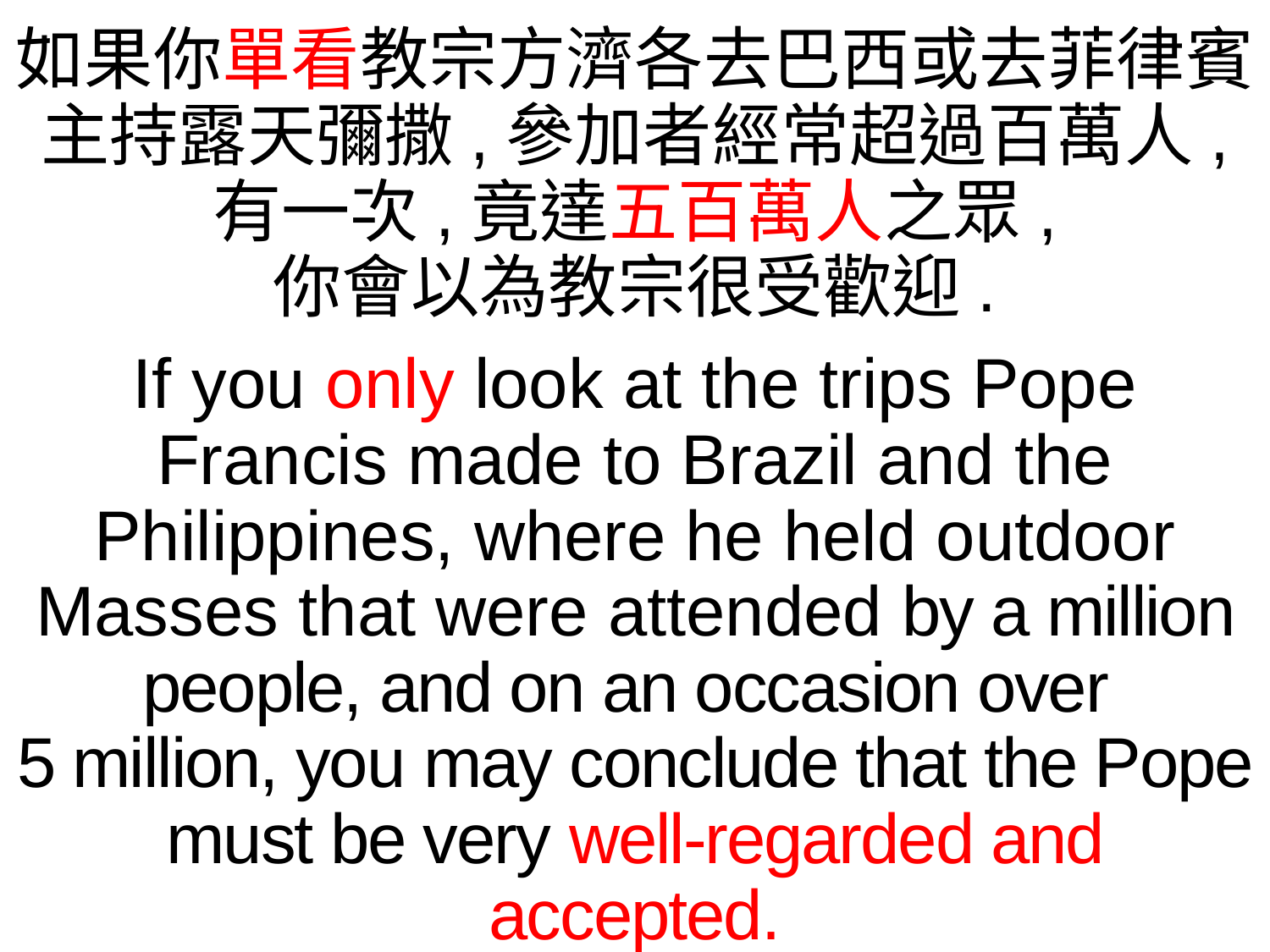

如果你單看教宗方濟各去巴西或去菲律賓主持露天彌撒,參加者經常超過百萬人,
有一次,竟達五百萬人之眾,
你會以為教宗很受歡迎.
If you only look at the trips Pope Francis made to Brazil and the Philippines, where he held outdoor Masses that were attended by a million people, and on an occasion over
5 million, you may conclude that the Pope must be very well-regarded and accepted.